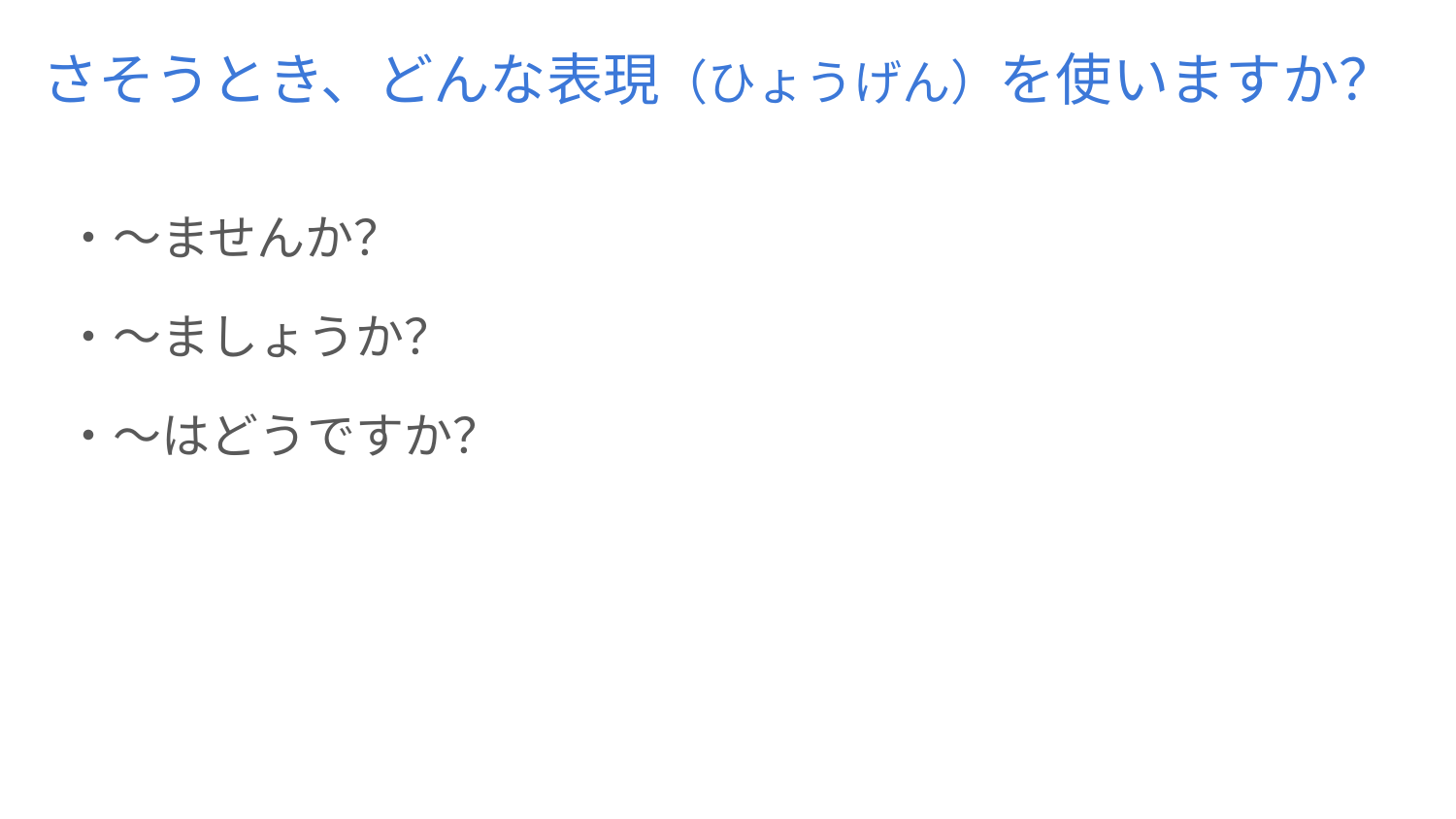

# さそうとき、どんな表現（ひょうげん）を使いますか？
・～ませんか？
・～ましょうか？
・～はどうですか？